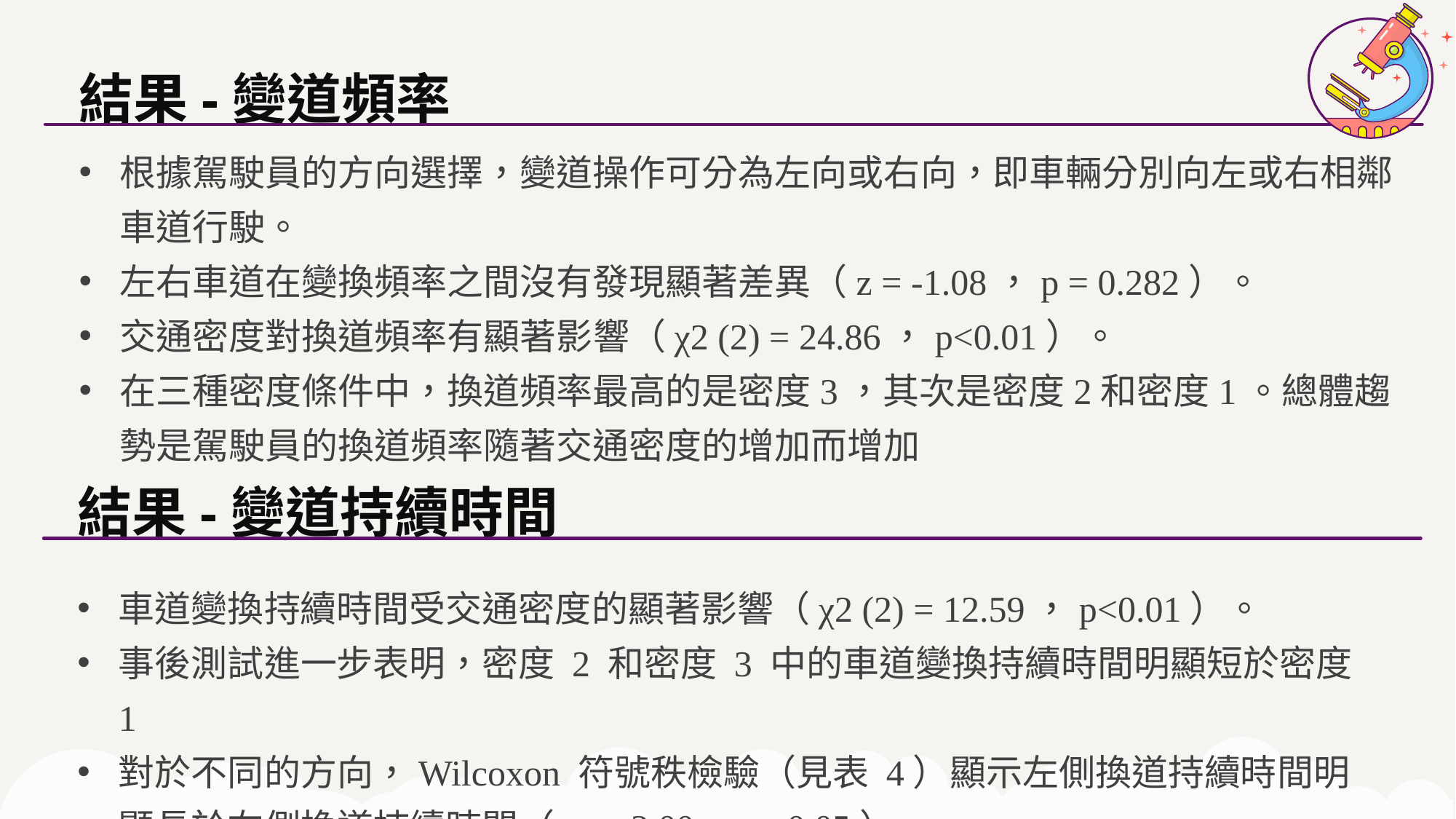

結果-變道頻率
根據駕駛員的方向選擇，變道操作可分為左向或右向，即車輛分別向左或右相鄰車道行駛。
左右車道在變換頻率之間沒有發現顯著差異（z = -1.08，p = 0.282）。
交通密度對換道頻率有顯著影響（χ2 (2) = 24.86，p<0.01）。
在三種密度條件中，換道頻率最高的是密度3，其次是密度2和密度1。總體趨勢是駕駛員的換道頻率隨著交通密度的增加而增加
結果-變道持續時間
車道變換持續時間受交通密度的顯著影響（χ2 (2) = 12.59，p<0.01）。
事後測試進一步表明，密度 2 和密度 3 中的車道變換持續時間明顯短於密度 1
對於不同的方向，Wilcoxon 符號秩檢驗（見表 4）顯示左側換道持續時間明顯長於右側換道持續時間（z = -2.00，p<0.05）。